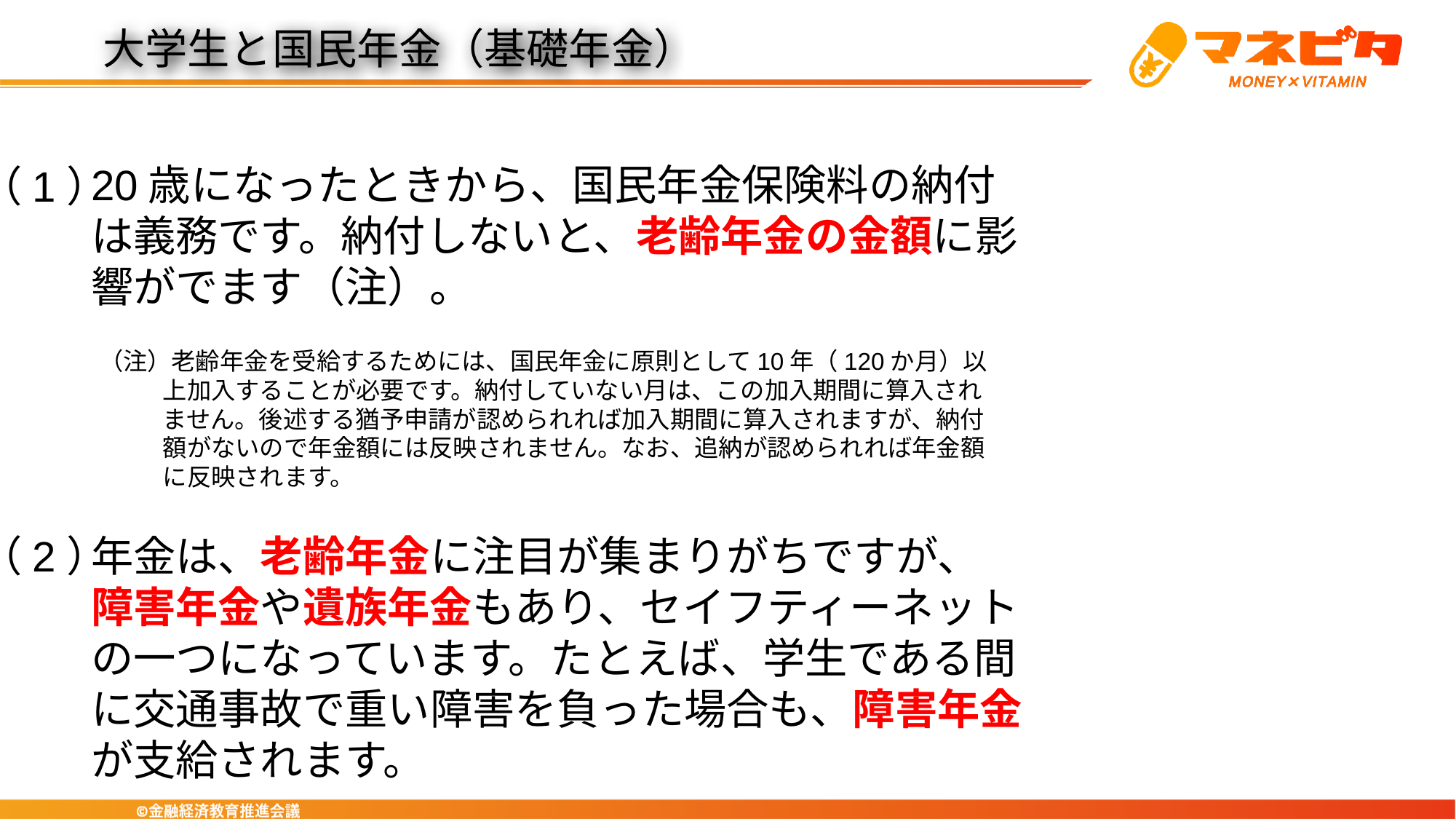

大学生と国民年金（基礎年金）
20歳になったときから、国民年金保険料の納付は義務です。納付しないと、老齢年金の金額に影響がでます（注）。
（1）
（注）老齢年金を受給するためには、国民年金に原則として10年（120か月）以上加入することが必要です。納付していない月は、この加入期間に算入されません。後述する猶予申請が認められれば加入期間に算入されますが、納付額がないので年金額には反映されません。なお、追納が認められれば年金額に反映されます。
（2）
年金は、老齢年金に注目が集まりがちですが、
障害年金や遺族年金もあり、セイフティーネットの一つになっています。たとえば、学生である間に交通事故で重い障害を負った場合も、障害年金が支給されます。